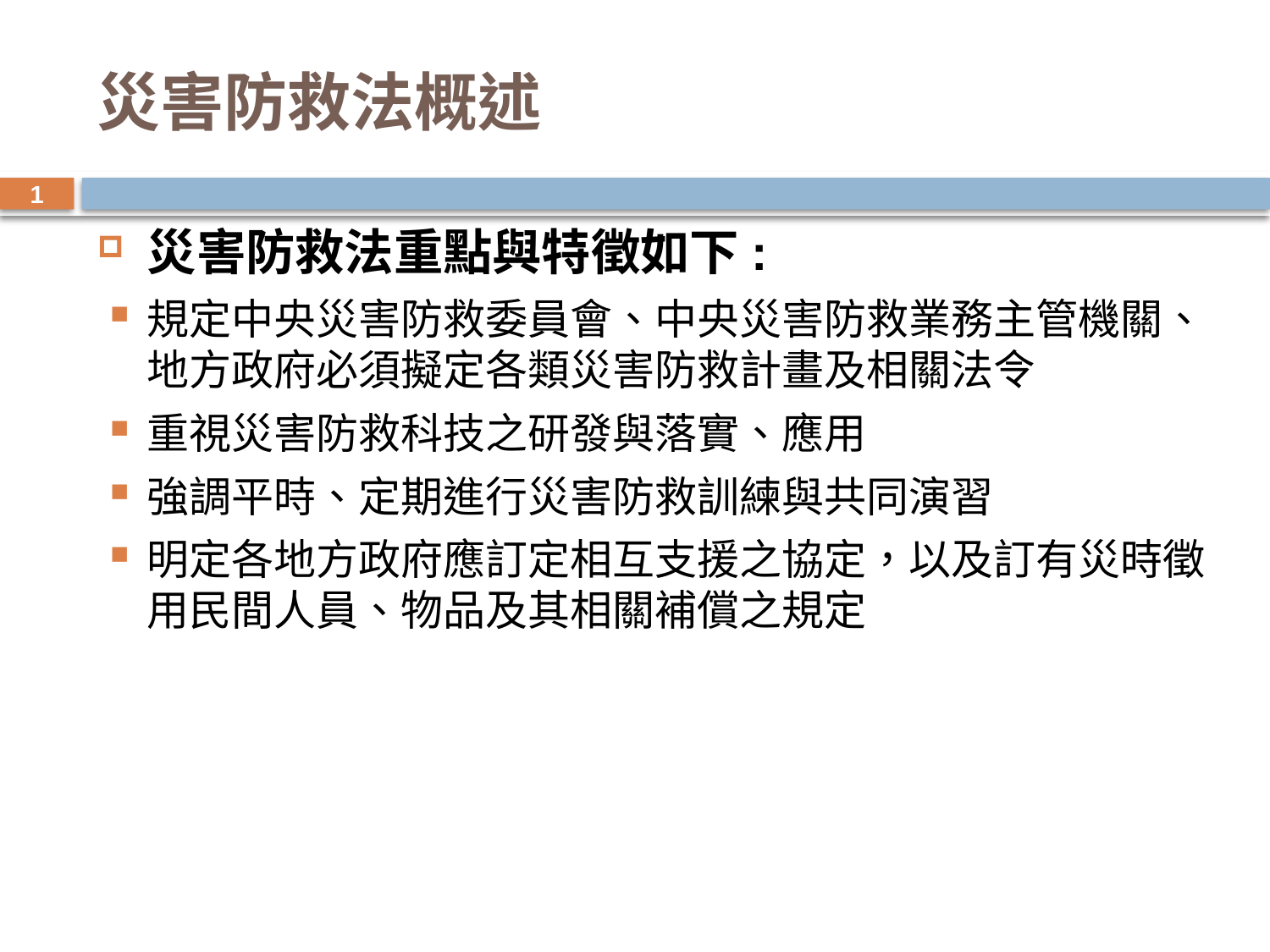

# 災害防救法概述
13
災害防救法重點與特徵如下:
規定中央災害防救委員會、中央災害防救業務主管機關、地方政府必須擬定各類災害防救計畫及相關法令
重視災害防救科技之研發與落實、應用
強調平時、定期進行災害防救訓練與共同演習
明定各地方政府應訂定相互支援之協定，以及訂有災時徵用民間人員、物品及其相關補償之規定